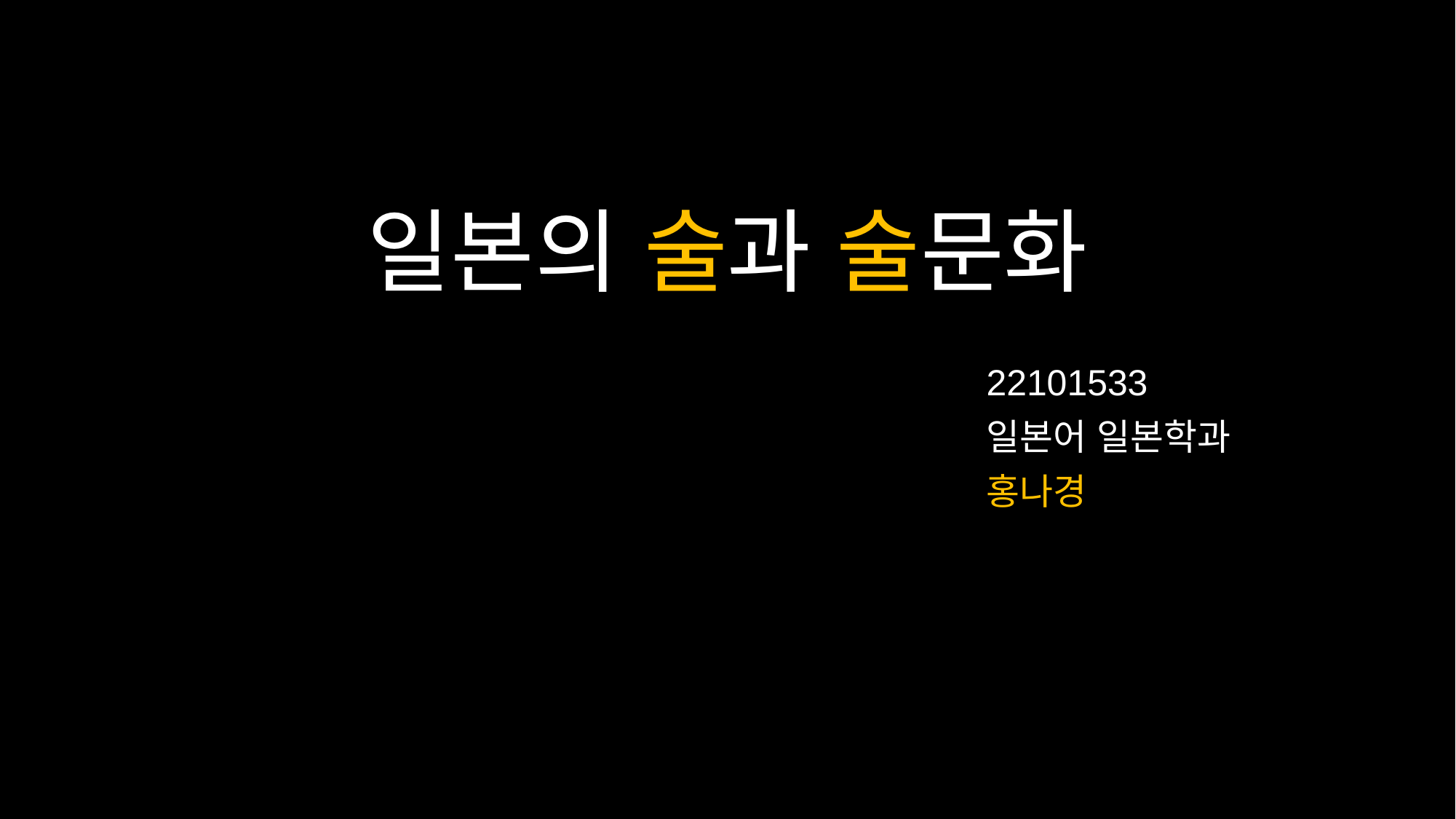

# 일본의 술과 술문화
22101533
일본어 일본학과
홍나경